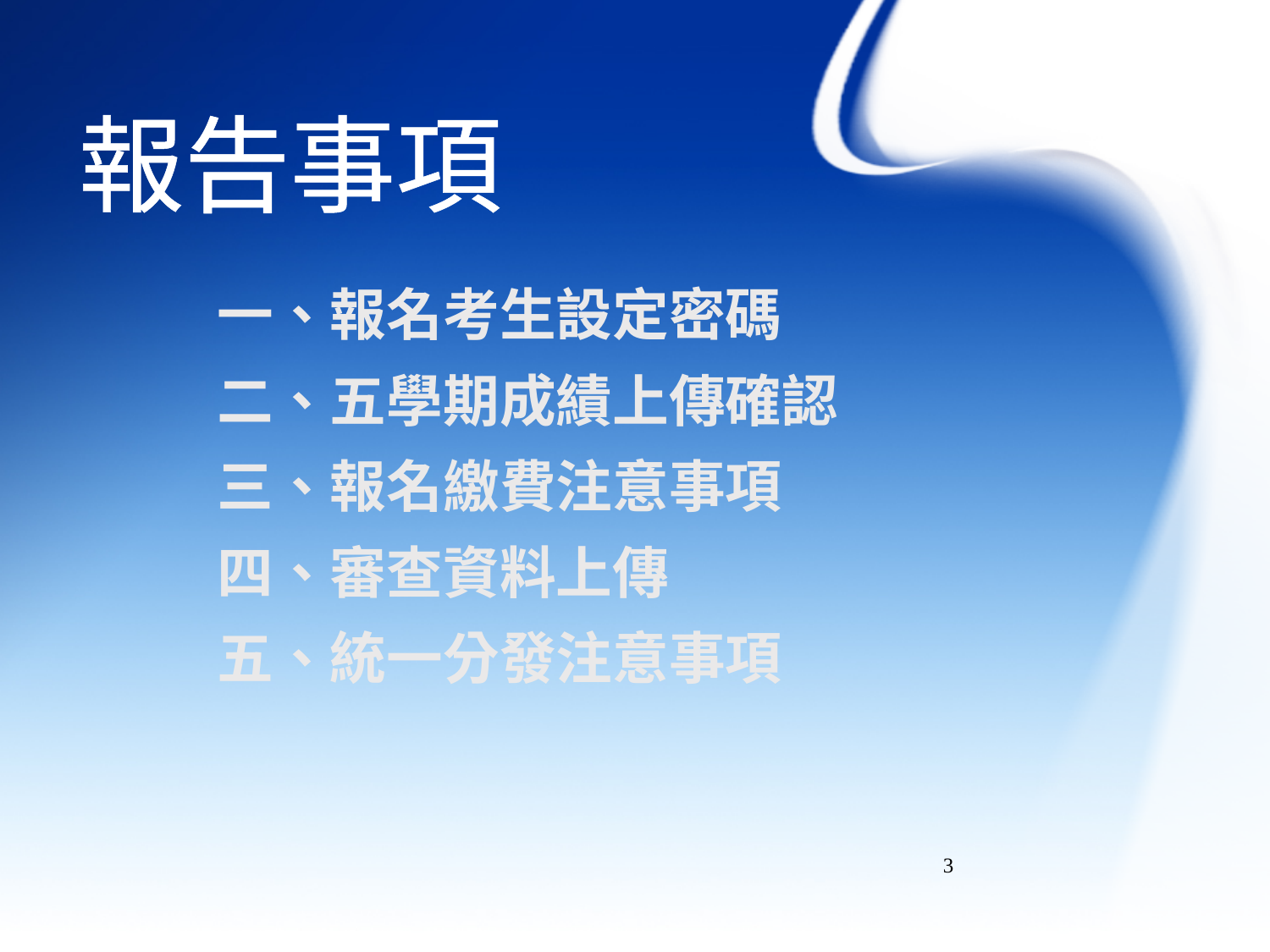

報告事項
一、報名考生設定密碼
二、五學期成績上傳確認
三、報名繳費注意事項
四、審查資料上傳
五、統一分發注意事項
3